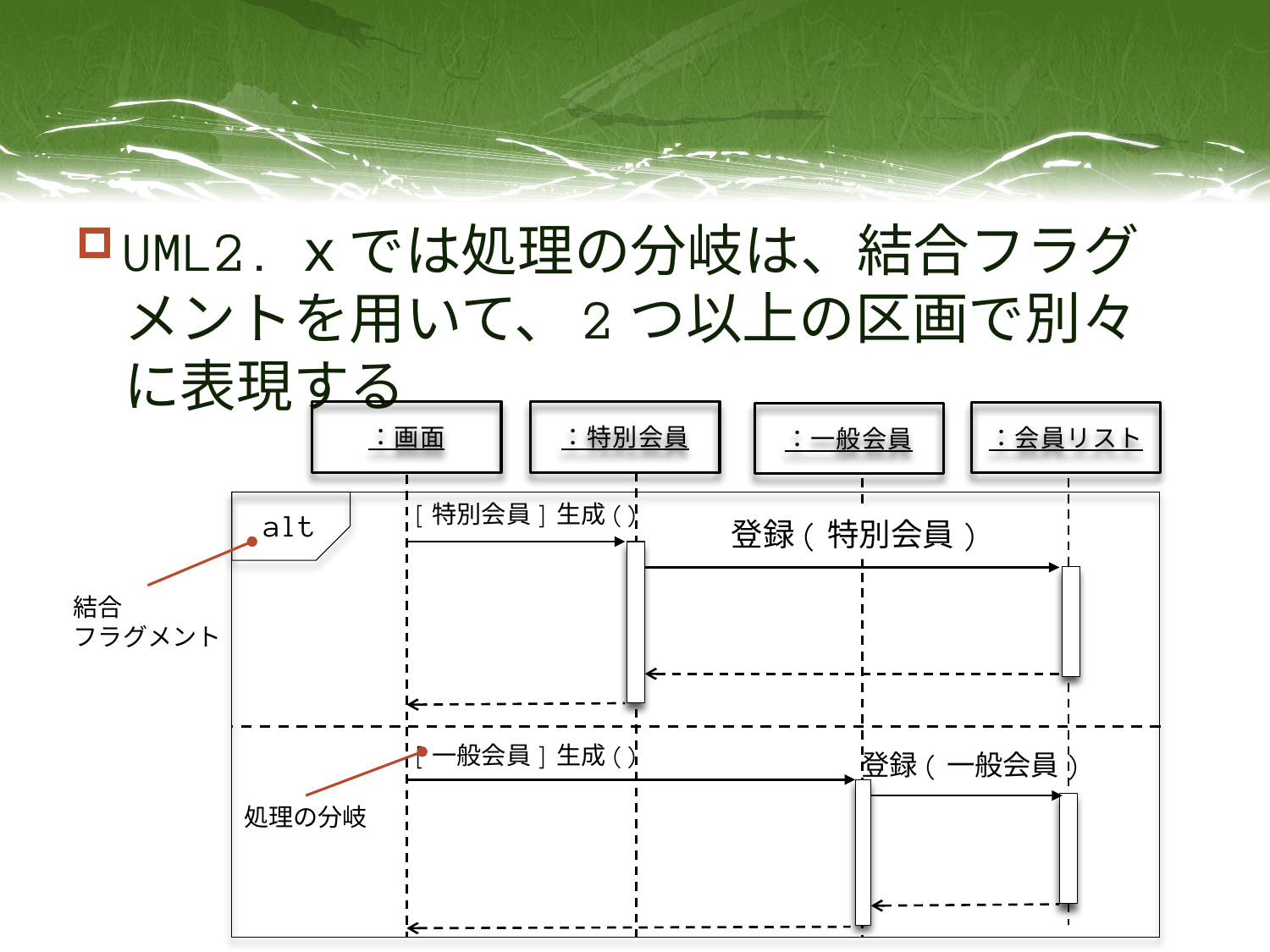

#
UML2.ｘでは処理の分岐は、結合フラグメントを用いて、2つ以上の区画で別々に表現する
：画面
：特別会員
：会員リスト
：一般会員
[特別会員]生成()
登録(特別会員)

[一般会員]生成()
登録(一般会員)

alt
結合
フラグメント

処理の分岐